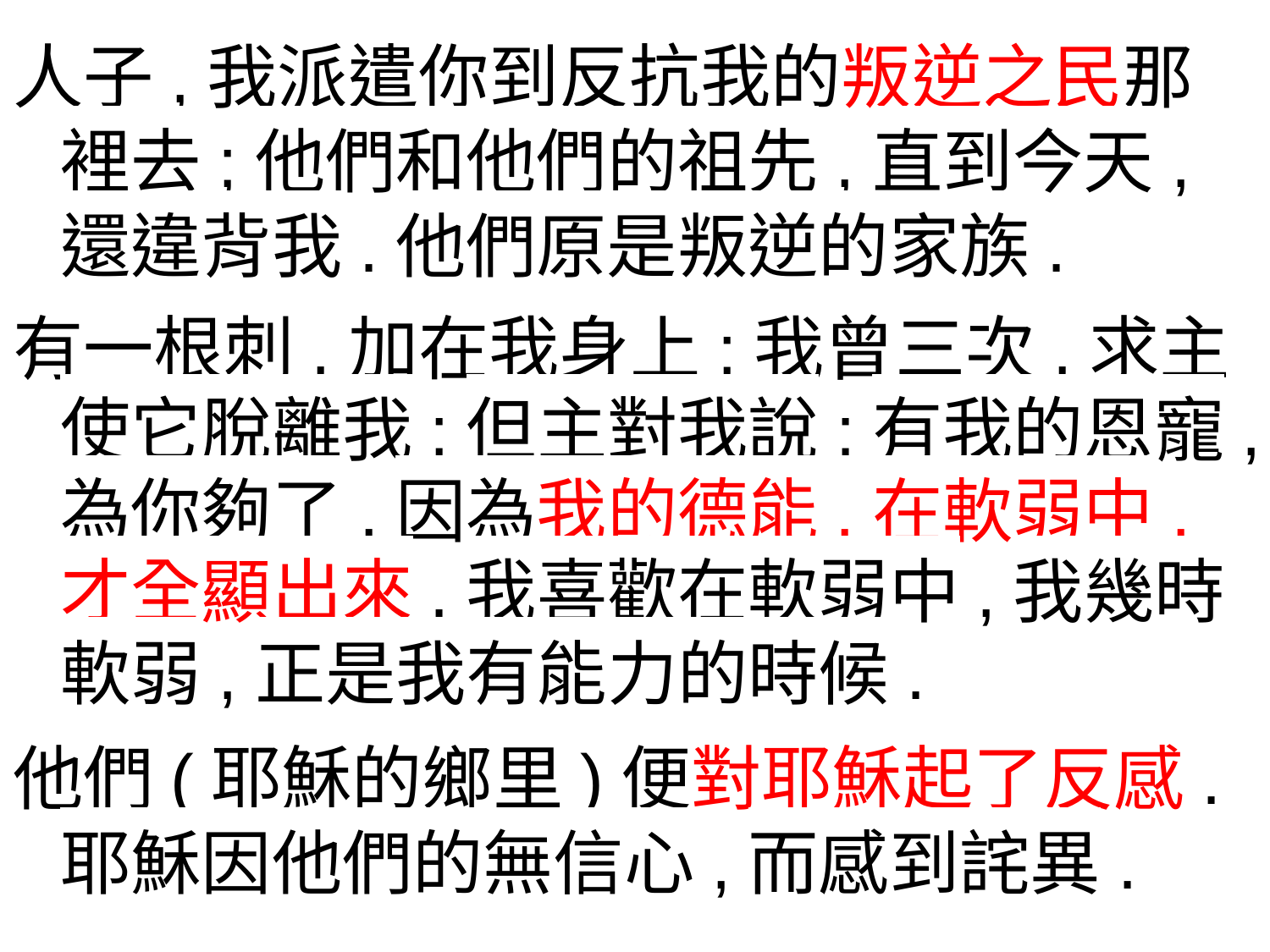

人子,我派遣你到反抗我的叛逆之民那裡去;他們和他們的祖先,直到今天,還違背我.他們原是叛逆的家族.
有一根刺,加在我身上;我曾三次,求主使它脫離我;但主對我說:有我的恩寵,為你夠了,因為我的德能,在軟弱中,才全顯出來.我喜歡在軟弱中,我幾時軟弱,正是我有能力的時候.
他們(耶穌的鄉里)便對耶穌起了反感.耶穌因他們的無信心,而感到詫異.